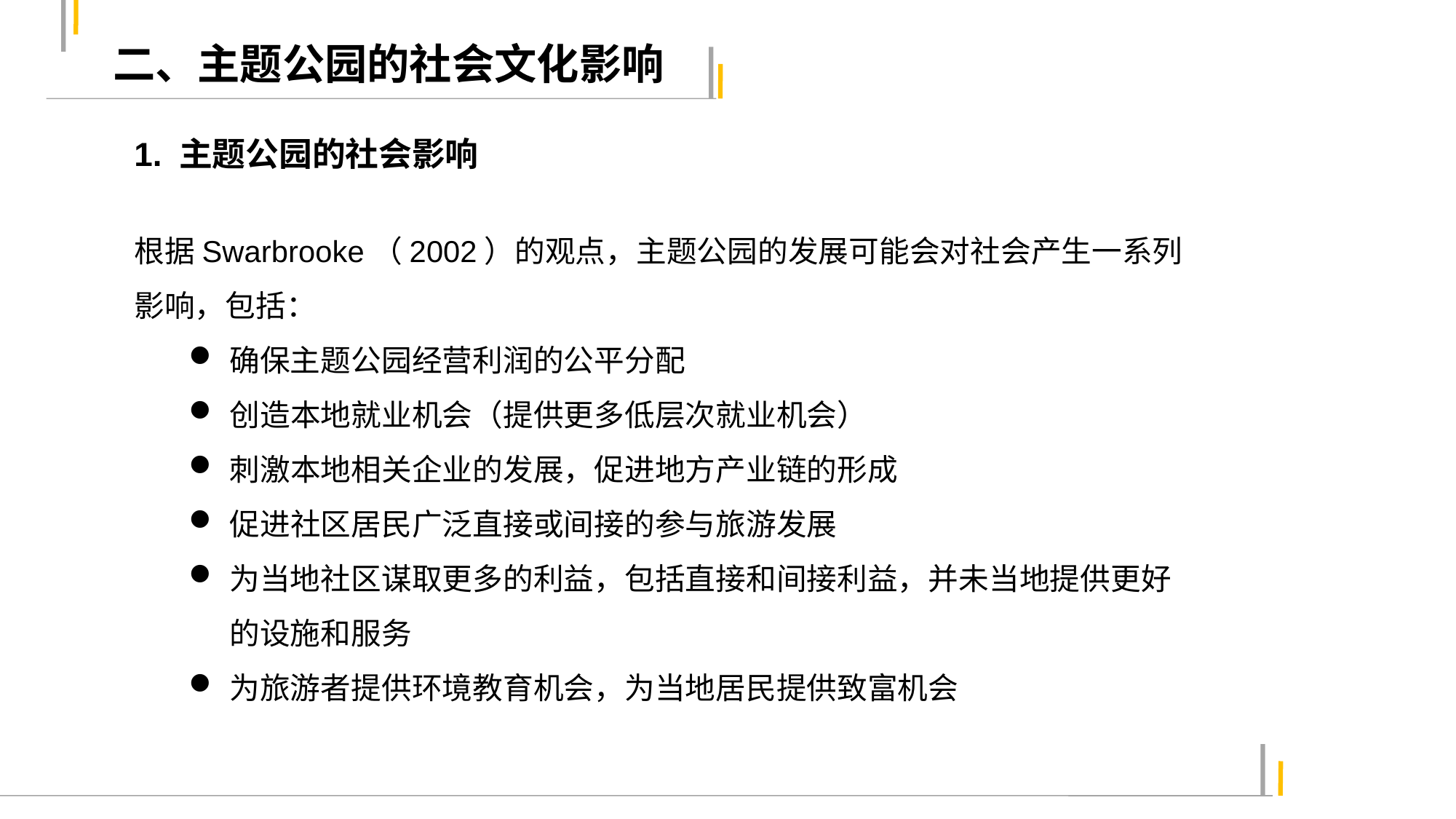

二、主题公园的社会文化影响

1. 主题公园的社会影响
根据Swarbrooke（2002）的观点，主题公园的发展可能会对社会产生一系列影响，包括：
确保主题公园经营利润的公平分配
创造本地就业机会（提供更多低层次就业机会）
刺激本地相关企业的发展，促进地方产业链的形成
促进社区居民广泛直接或间接的参与旅游发展
为当地社区谋取更多的利益，包括直接和间接利益，并未当地提供更好的设施和服务
为旅游者提供环境教育机会，为当地居民提供致富机会